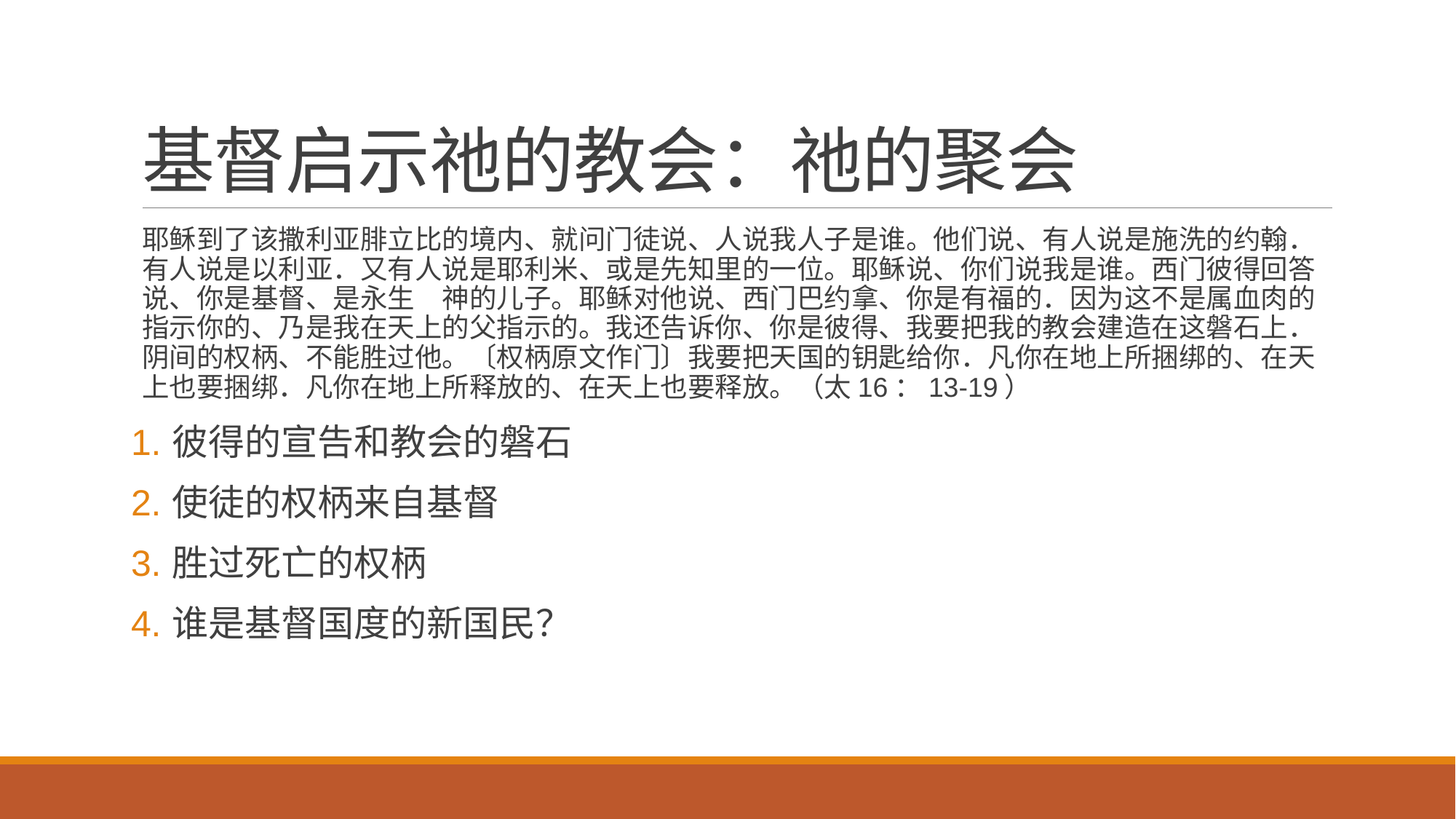

# 基督启示祂的教会：祂的聚会
耶稣到了该撒利亚腓立比的境内、就问门徒说、人说我人子是谁。他们说、有人说是施洗的约翰．有人说是以利亚．又有人说是耶利米、或是先知里的一位。耶稣说、你们说我是谁。西门彼得回答说、你是基督、是永生　神的儿子。耶稣对他说、西门巴约拿、你是有福的．因为这不是属血肉的指示你的、乃是我在天上的父指示的。我还告诉你、你是彼得、我要把我的教会建造在这磐石上．阴间的权柄、不能胜过他。〔权柄原文作门〕我要把天国的钥匙给你．凡你在地上所捆绑的、在天上也要捆绑．凡你在地上所释放的、在天上也要释放。（太16：13-19）
彼得的宣告和教会的磐石
使徒的权柄来自基督
胜过死亡的权柄
谁是基督国度的新国民？